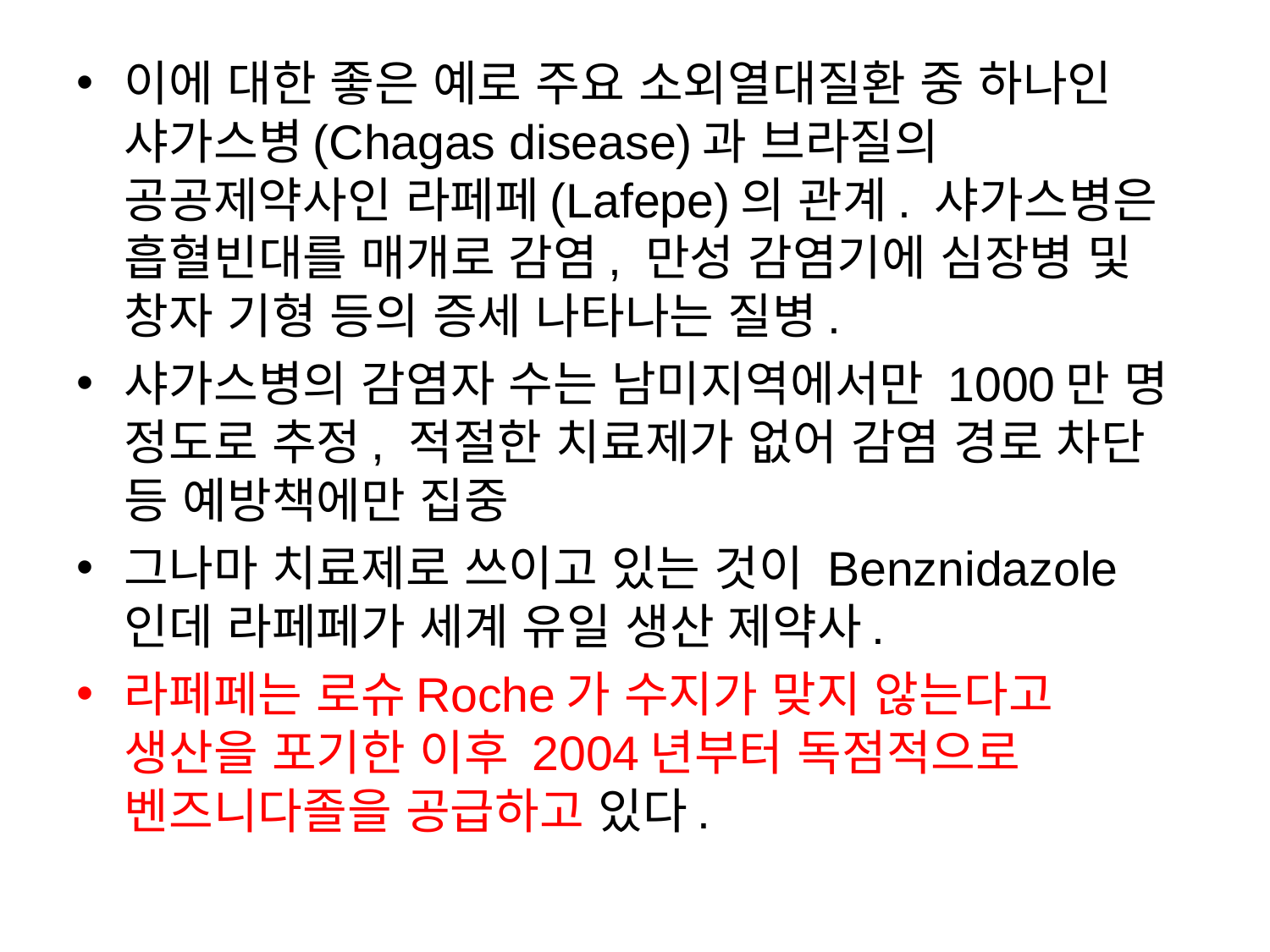

#
이에 대한 좋은 예로 주요 소외열대질환 중 하나인 샤가스병(Chagas disease)과 브라질의 공공제약사인 라페페(Lafepe)의 관계. 샤가스병은 흡혈빈대를 매개로 감염, 만성 감염기에 심장병 및 창자 기형 등의 증세 나타나는 질병.
샤가스병의 감염자 수는 남미지역에서만 1000만 명 정도로 추정, 적절한 치료제가 없어 감염 경로 차단 등 예방책에만 집중
그나마 치료제로 쓰이고 있는 것이 Benznidazole인데 라페페가 세계 유일 생산 제약사.
라페페는 로슈Roche가 수지가 맞지 않는다고 생산을 포기한 이후 2004년부터 독점적으로 벤즈니다졸을 공급하고 있다.